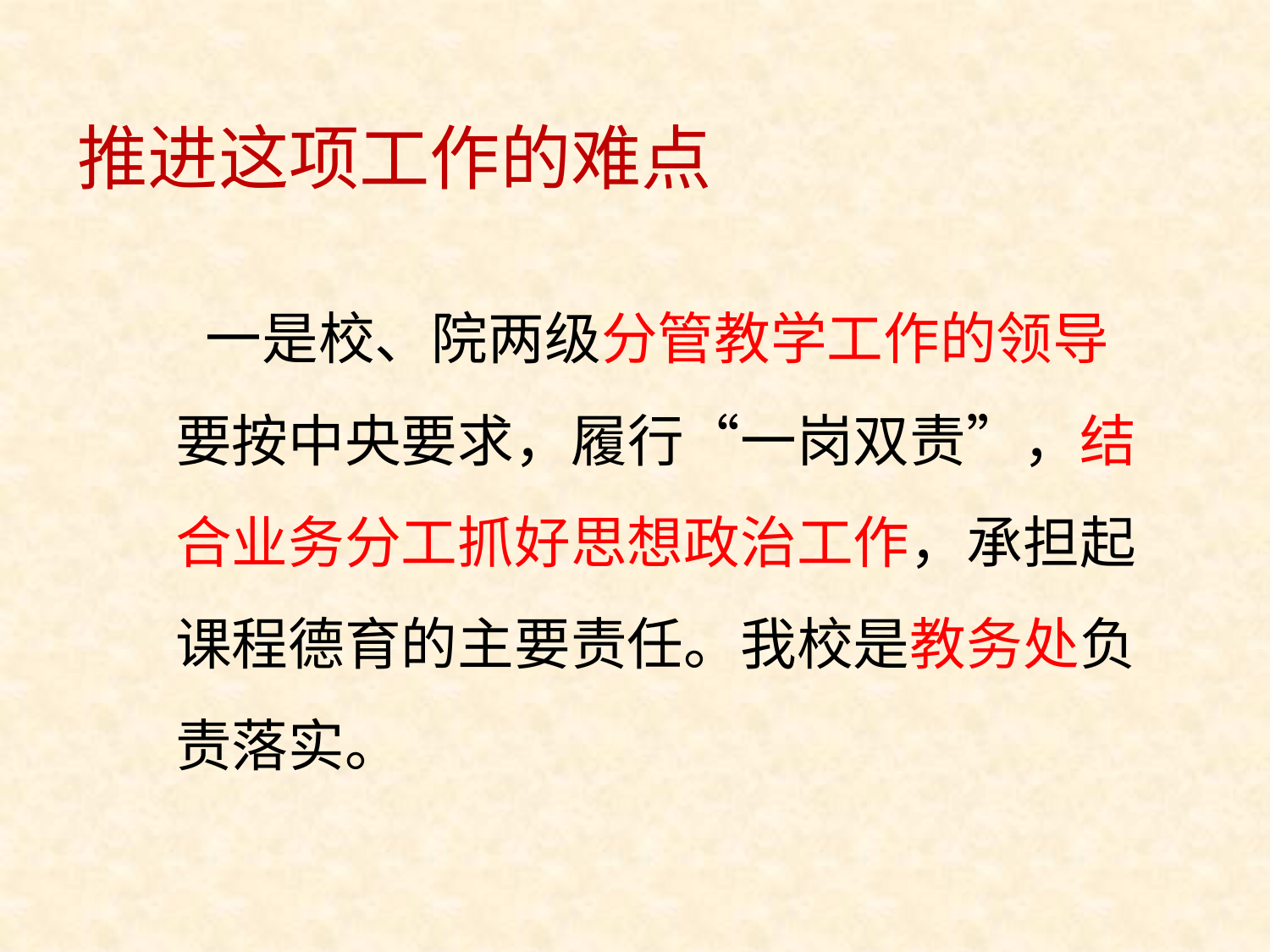

# 推进这项工作的难点
      一是校、院两级分管教学工作的领导要按中央要求，履行“一岗双责”，结合业务分工抓好思想政治工作，承担起课程德育的主要责任。我校是教务处负责落实。
120